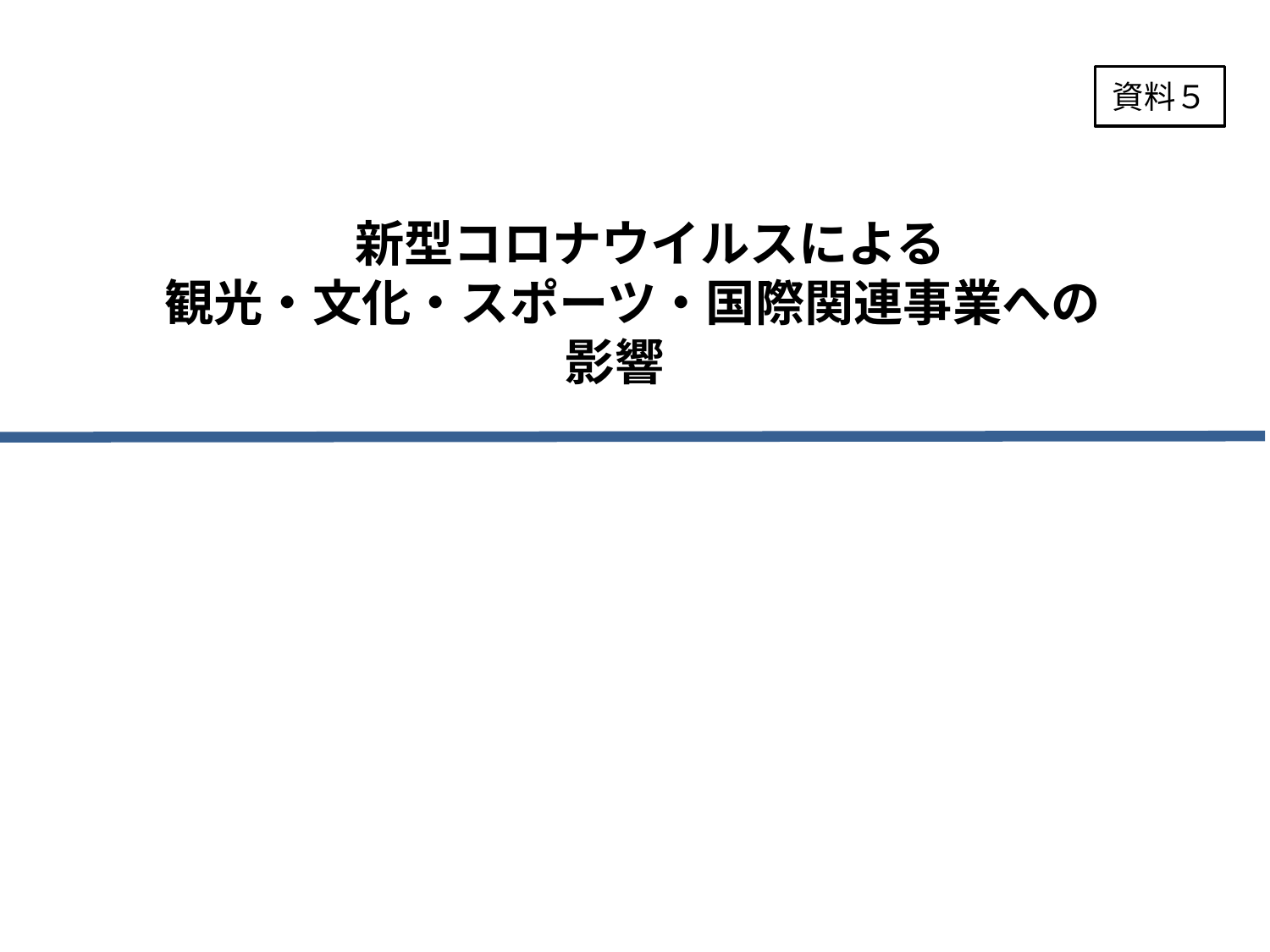

資料５
　新型コロナウイルスによる
観光・文化・スポーツ・国際関連事業への影響